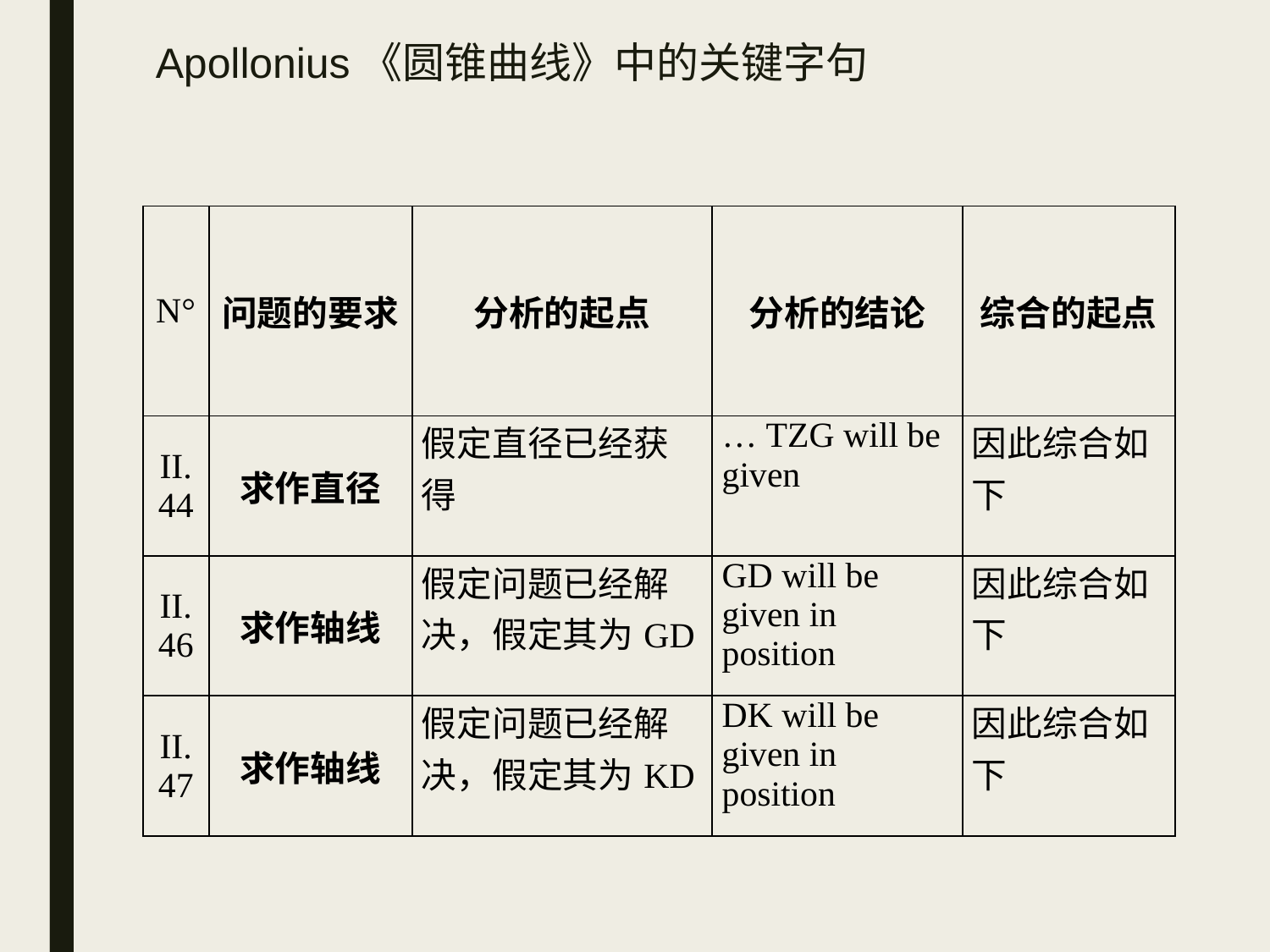

# Apollonius《圆锥曲线》中的关键字句
| N° | 问题的要求 | 分析的起点 | 分析的结论 | 综合的起点 |
| --- | --- | --- | --- | --- |
| II.44 | 求作直径 | 假定直径已经获得 | … TZG will be given | 因此综合如下 |
| II.46 | 求作轴线 | 假定问题已经解决，假定其为GD | GD will be given in position | 因此综合如下 |
| II.47 | 求作轴线 | 假定问题已经解决，假定其为KD | DK will be given in position | 因此综合如下 |